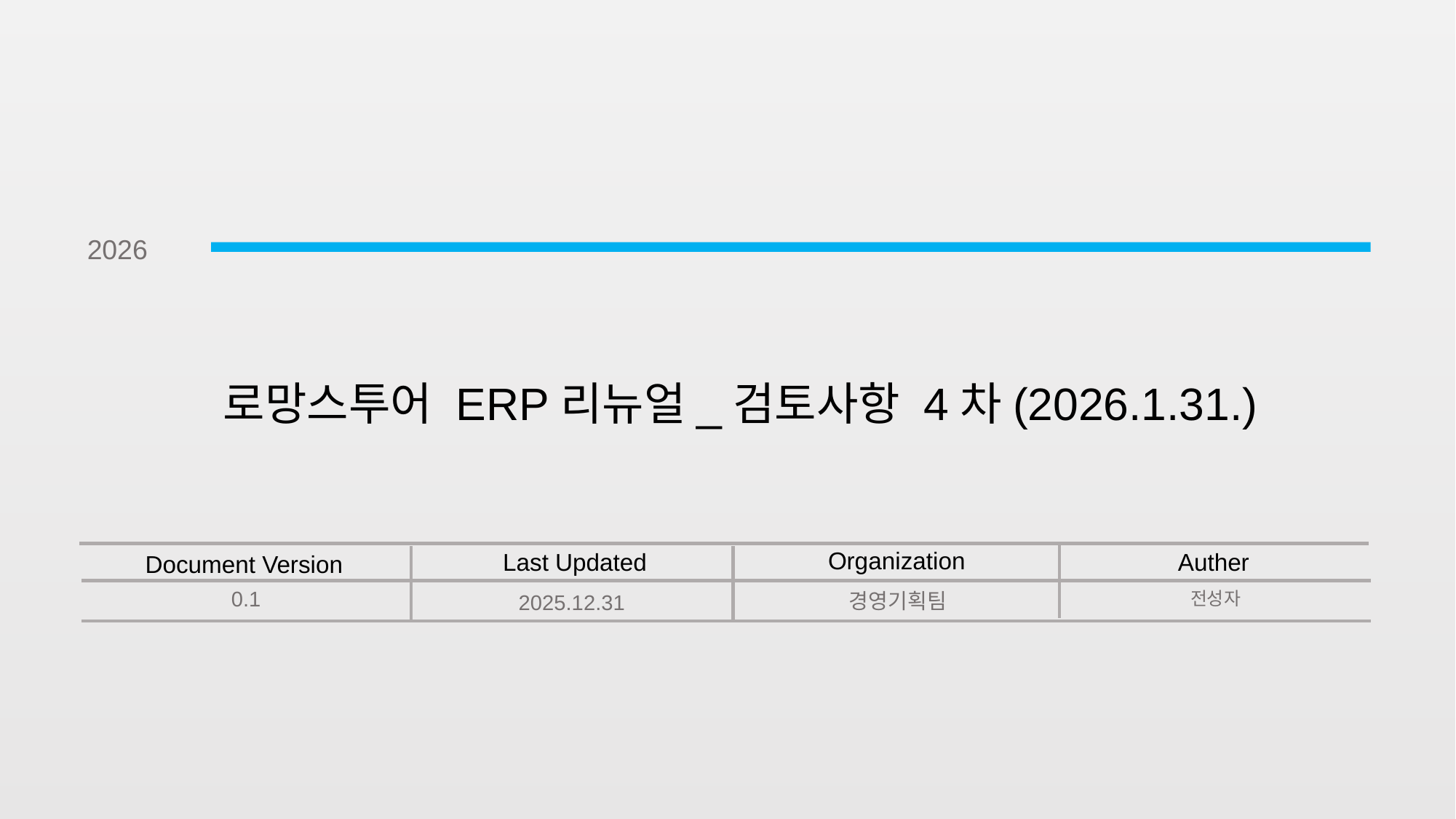

2026

로망스투어 ERP리뉴얼_검토사항 4차(2026.1.31.)
Organization
Auther
Last Updated
Document Version
0.1
전성자
경영기획팀
2025.12.31
1